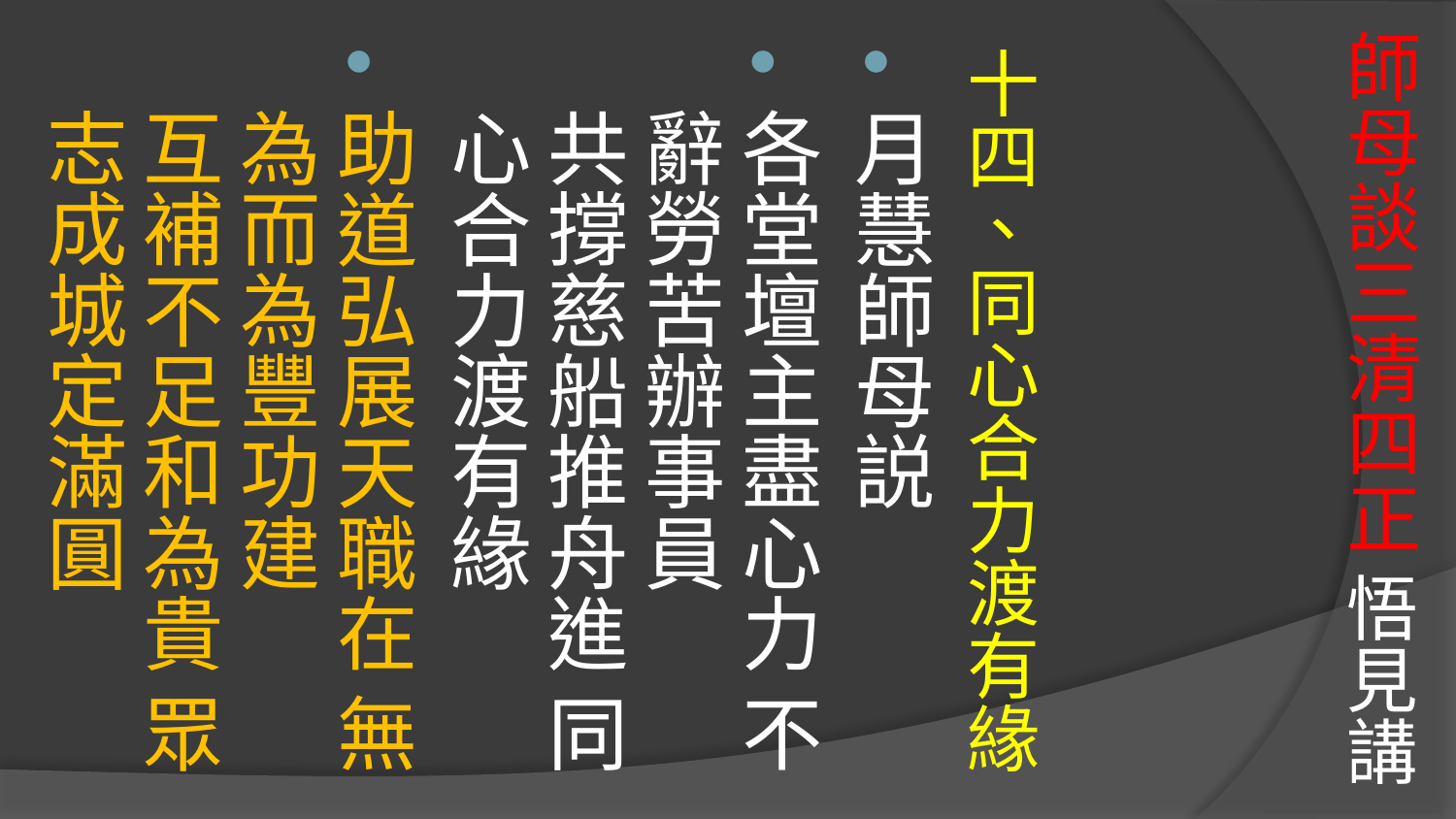

# 師母談三清四正 悟見講
十四、同心合力渡有緣
月慧師母説
各堂壇主盡心力 不辭勞苦辦事員
共撐慈船推舟進 同心合力渡有緣
助道弘展天職在 無為而為豐功建
互補不足和為貴 眾志成城定滿圓